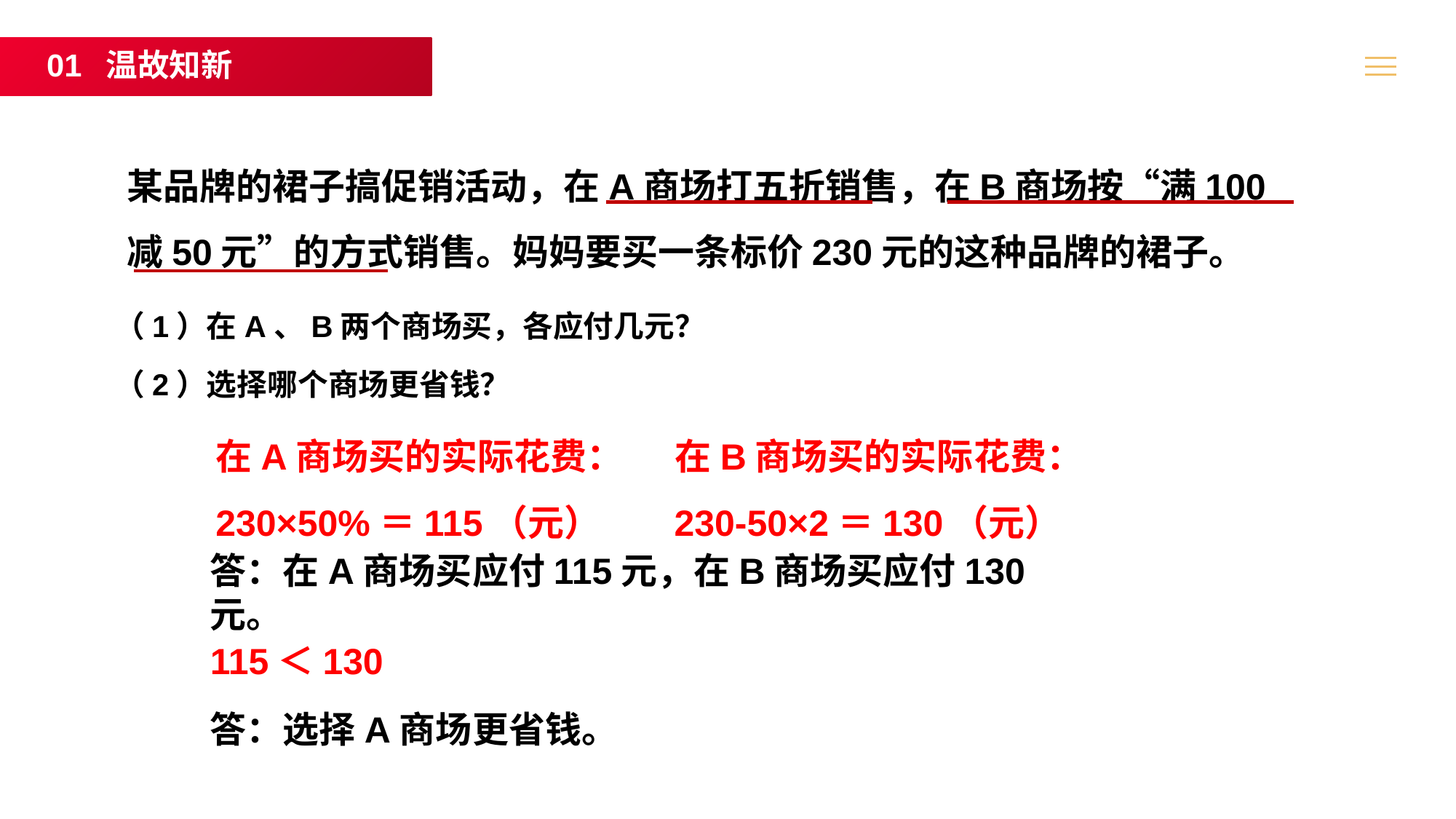

01  温故知新
某品牌的裙子搞促销活动，在A商场打五折销售，在B商场按“满100减50元”的方式销售。妈妈要买一条标价230元的这种品牌的裙子。
（1）在A、B两个商场买，各应付几元？
（2）选择哪个商场更省钱？
在A商场买的实际花费：
在B商场买的实际花费：
230-50×2＝130（元）
230×50%＝115（元）
答：在A商场买应付115元，在B商场买应付130元。
115＜130
答：选择A商场更省钱。